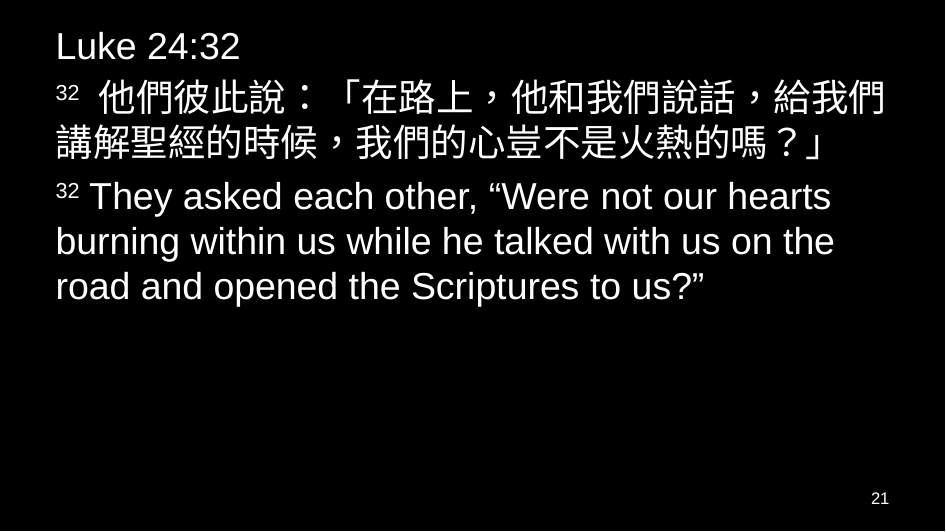

Luke 24:32
32 他們彼此說：「在路上，他和我們說話，給我們講解聖經的時候，我們的心豈不是火熱的嗎？」
32 They asked each other, “Were not our hearts burning within us while he talked with us on the road and opened the Scriptures to us?”
21